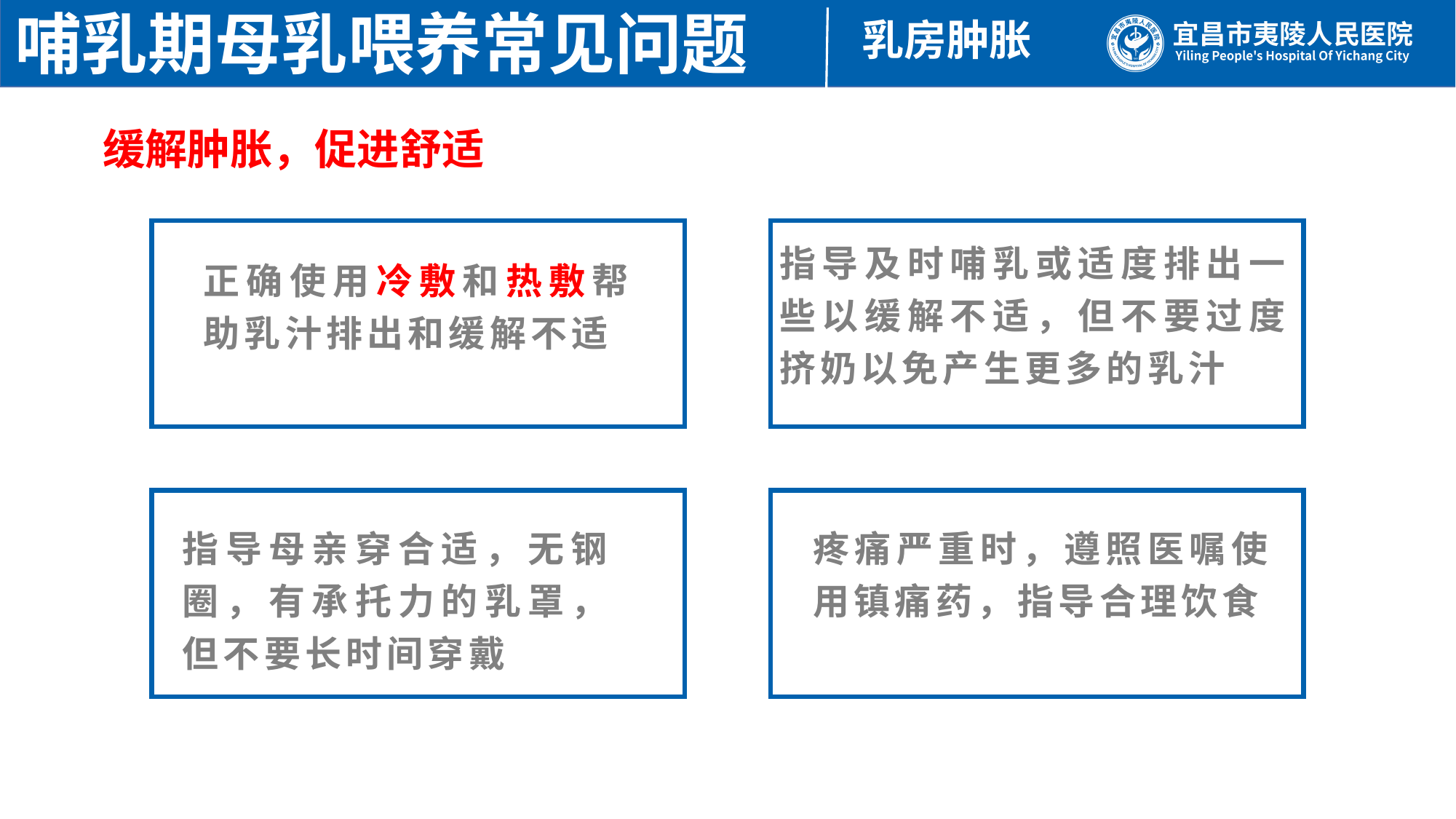

哺乳期母乳喂养常见问题
乳房肿胀
缓解肿胀，促进舒适

指导及时哺乳或适度排出一些以缓解不适，但不要过度挤奶以免产生更多的乳汁
正确使用冷敷和热敷帮助乳汁排出和缓解不适

指导母亲穿合适，无钢圈，有承托力的乳罩，但不要长时间穿戴
疼痛严重时，遵照医嘱使用镇痛药，指导合理饮食